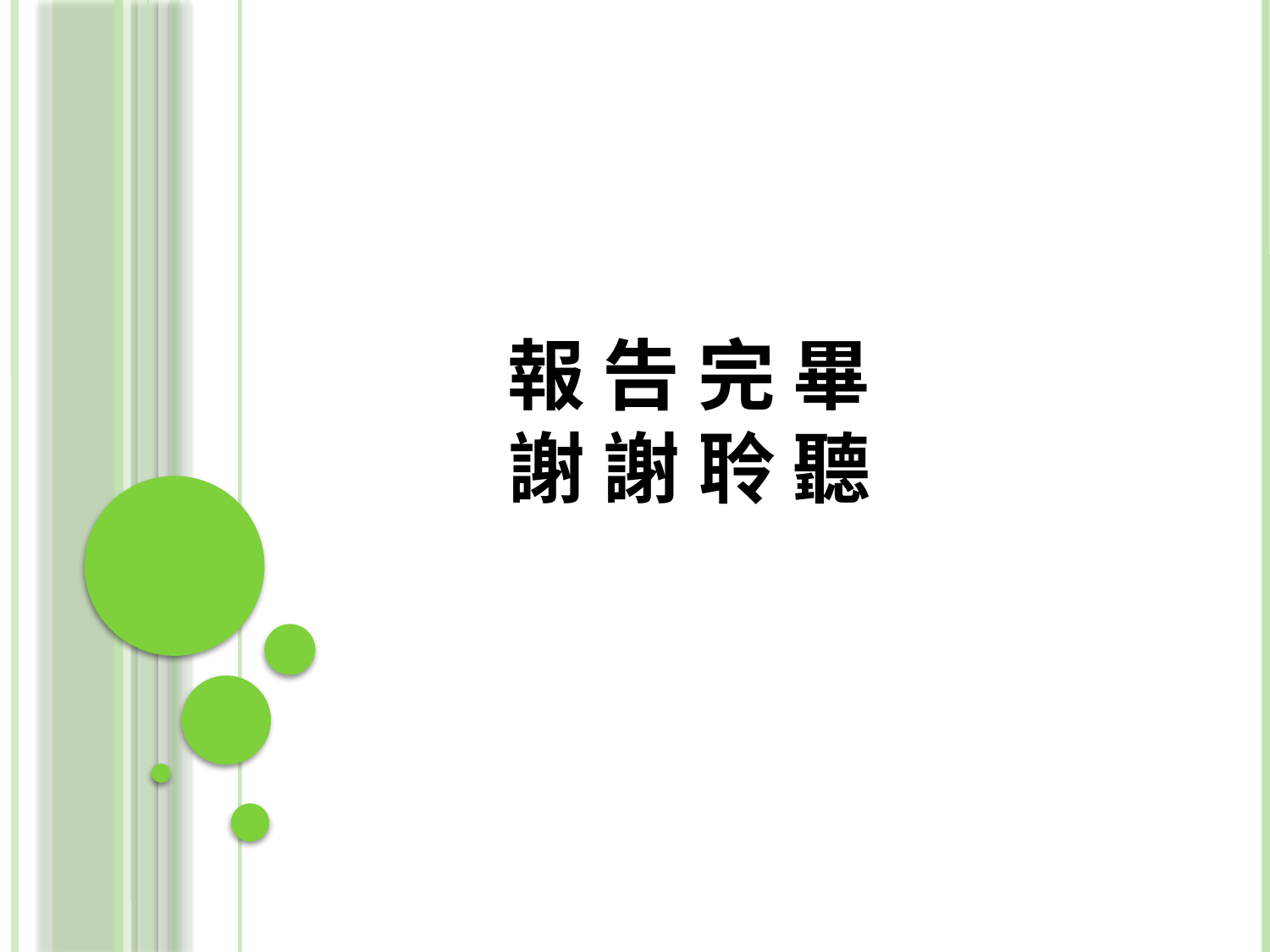

# 報 告 完 畢 謝 謝 聆 聽